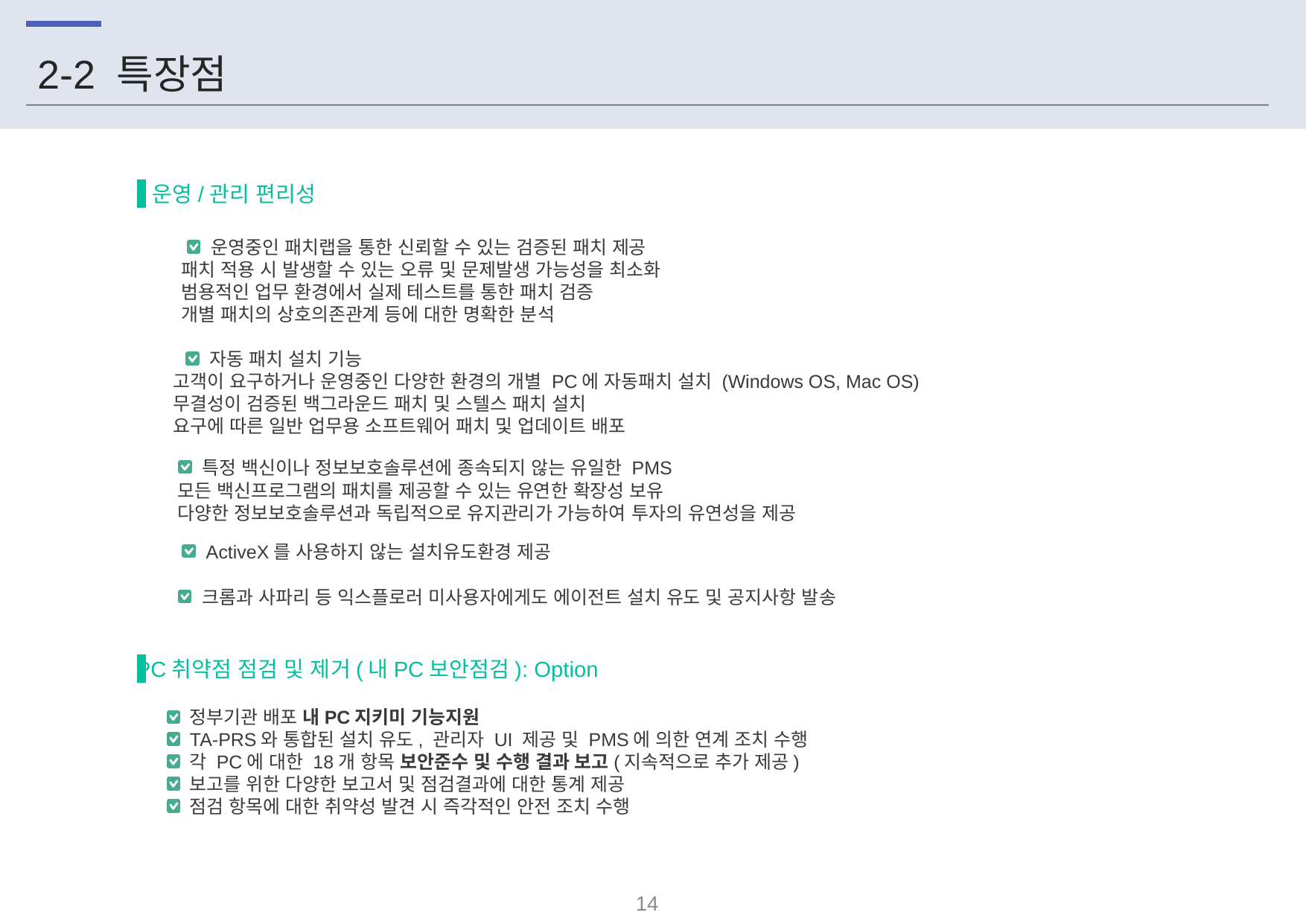

# 2-2 특장점
운영/관리 편리성

운영중인 패치랩을 통한 신뢰할 수 있는 검증된 패치 제공
패치 적용 시 발생할 수 있는 오류 및 문제발생 가능성을 최소화
범용적인 업무 환경에서 실제 테스트를 통한 패치 검증
개별 패치의 상호의존관계 등에 대한 명확한 분석
자동 패치 설치 기능
고객이 요구하거나 운영중인 다양한 환경의 개별 PC에 자동패치 설치 (Windows OS, Mac OS)
무결성이 검증된 백그라운드 패치 및 스텔스 패치 설치
요구에 따른 일반 업무용 소프트웨어 패치 및 업데이트 배포
특정 백신이나 정보보호솔루션에 종속되지 않는 유일한 PMS
모든 백신프로그램의 패치를 제공할 수 있는 유연한 확장성 보유
다양한 정보보호솔루션과 독립적으로 유지관리가 가능하여 투자의 유연성을 제공
ActiveX를 사용하지 않는 설치유도환경 제공
크롬과 사파리 등 익스플로러 미사용자에게도 에이전트 설치 유도 및 공지사항 발송
PC취약점 점검 및 제거(내PC보안점검): Option

정부기관 배포 내PC지키미 기능지원
TA-PRS와 통합된 설치 유도, 관리자 UI 제공 및 PMS에 의한 연계 조치 수행
각 PC에 대한 18개 항목 보안준수 및 수행 결과 보고(지속적으로 추가 제공)
보고를 위한 다양한 보고서 및 점검결과에 대한 통계 제공
점검 항목에 대한 취약성 발견 시 즉각적인 안전 조치 수행
14